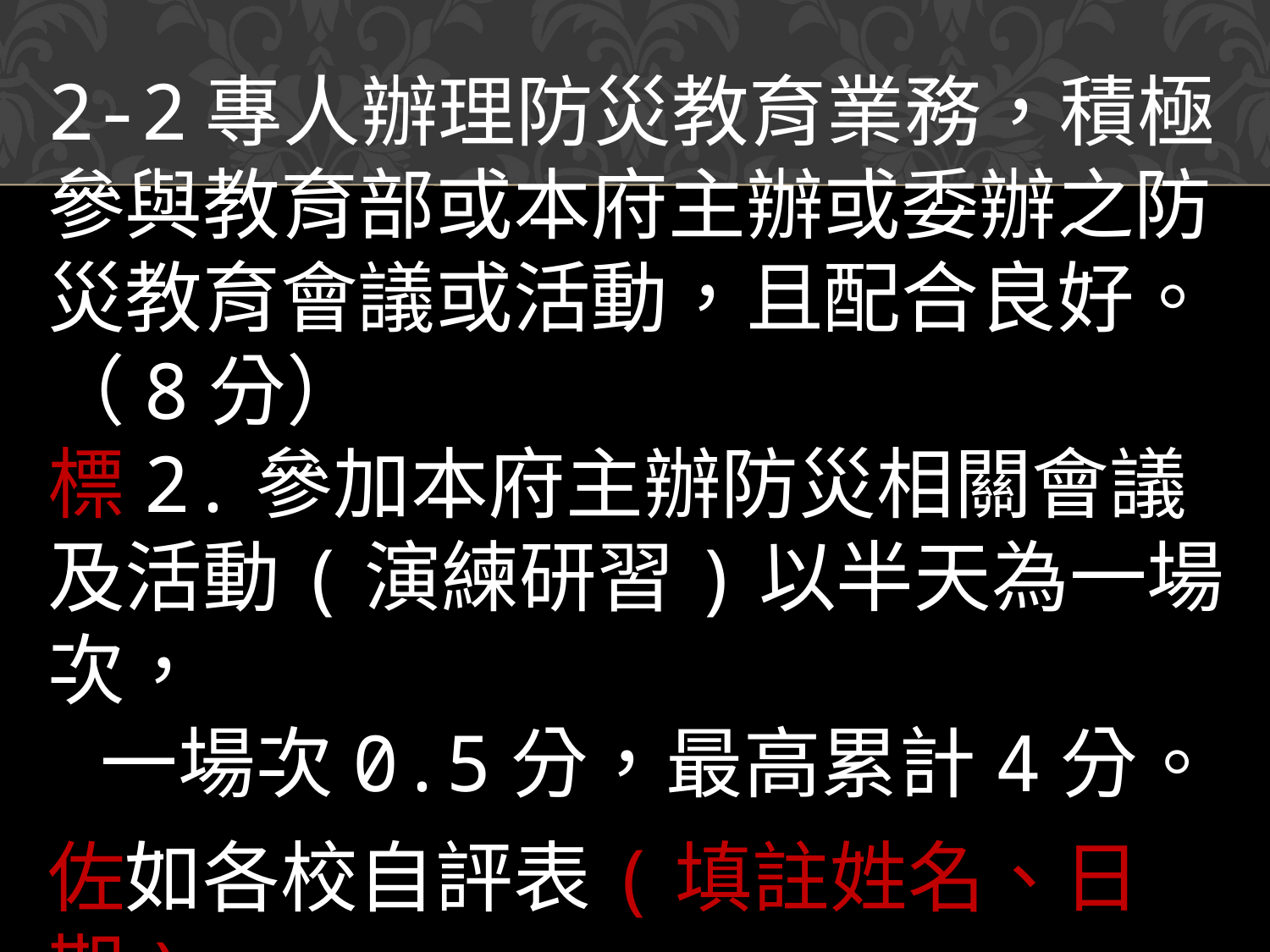

2-2專人辦理防災教育業務，積極參與教育部或本府主辦或委辦之防災教育會議或活動，且配合良好。（8分）
標2.參加本府主辦防災相關會議及活動(演練研習)以半天為一場次，
  一場次0.5分，最高累計4分。
佐如各校自評表(填註姓名、日期)